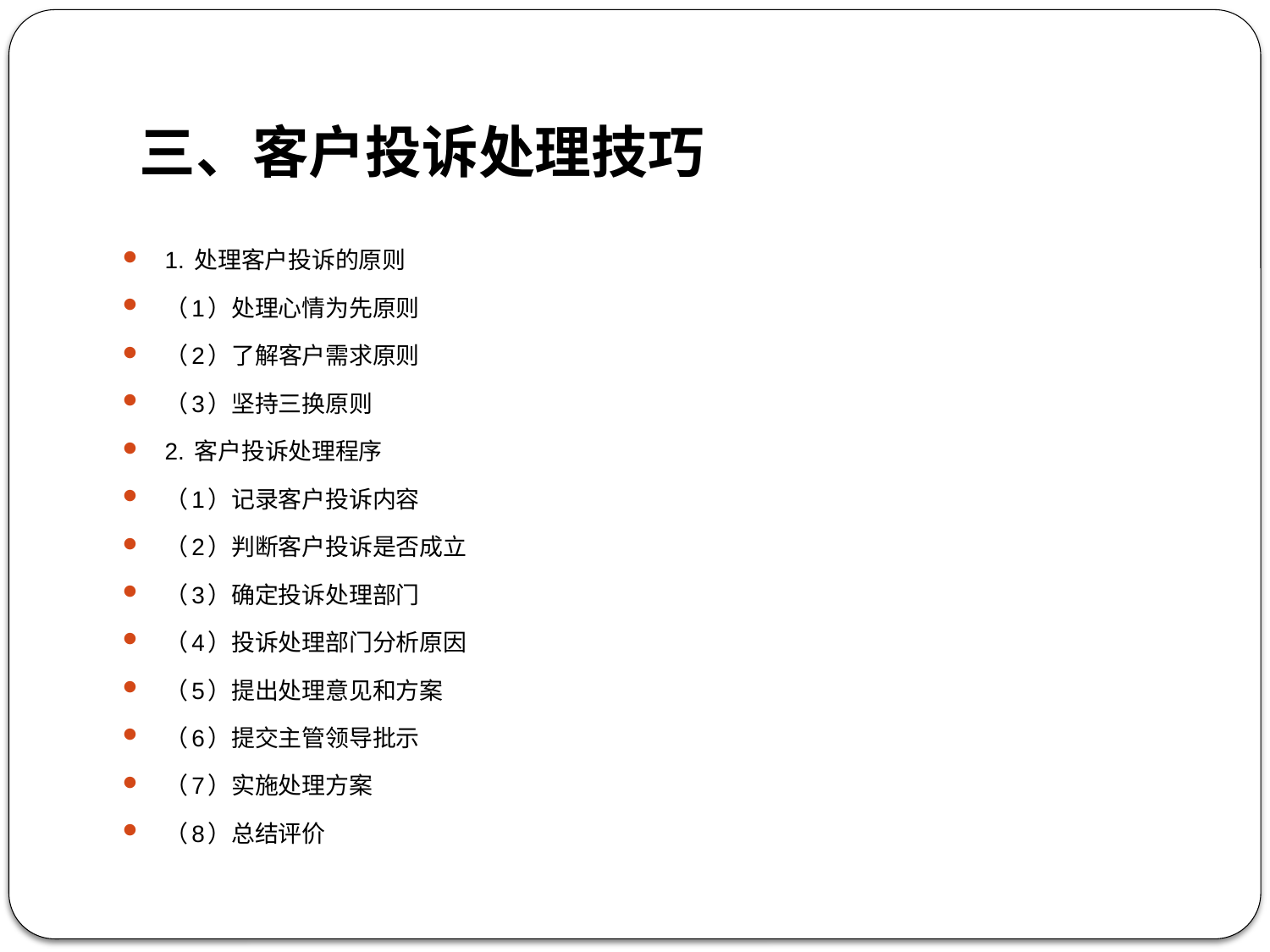

# 三、客户投诉处理技巧
1. 处理客户投诉的原则
（1）处理心情为先原则
（2）了解客户需求原则
（3）坚持三换原则
2. 客户投诉处理程序
（1）记录客户投诉内容
（2）判断客户投诉是否成立
（3）确定投诉处理部门
（4）投诉处理部门分析原因
（5）提出处理意见和方案
（6）提交主管领导批示
（7）实施处理方案
（8）总结评价